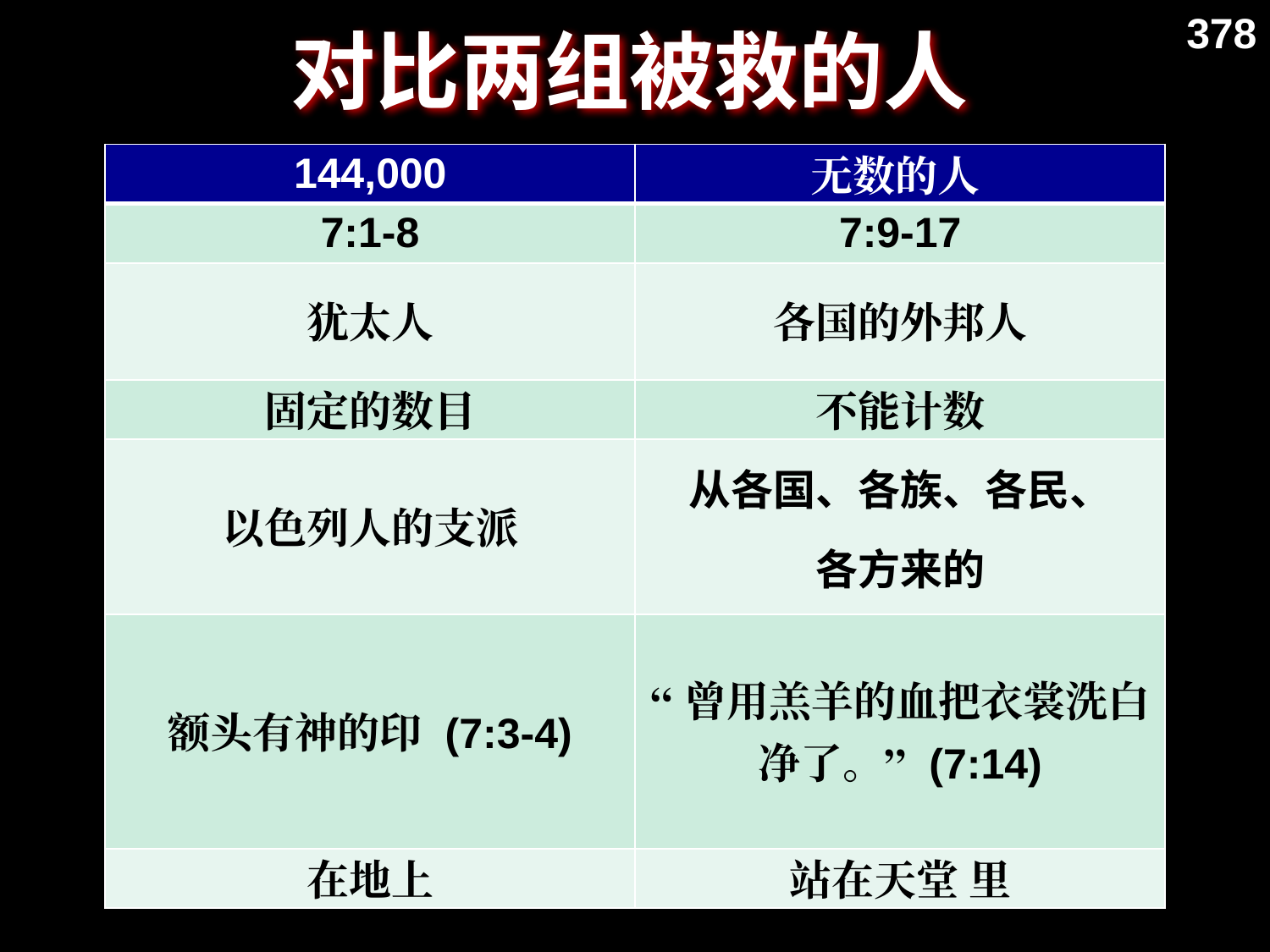

378
# 对比两组被救的人
| 144,000 | 无数的人 |
| --- | --- |
| 7:1-8 | 7:9-17 |
| 犹太人 | 各国的外邦人 |
| 固定的数目 | 不能计数 |
| 以色列人的支派 | 从各国、各族、各民、 各方来的 |
| 额头有神的印 (7:3-4) | “曾用羔羊的血把衣裳洗白净了。” (7:14) |
| 在地上 | 站在天堂 里 |